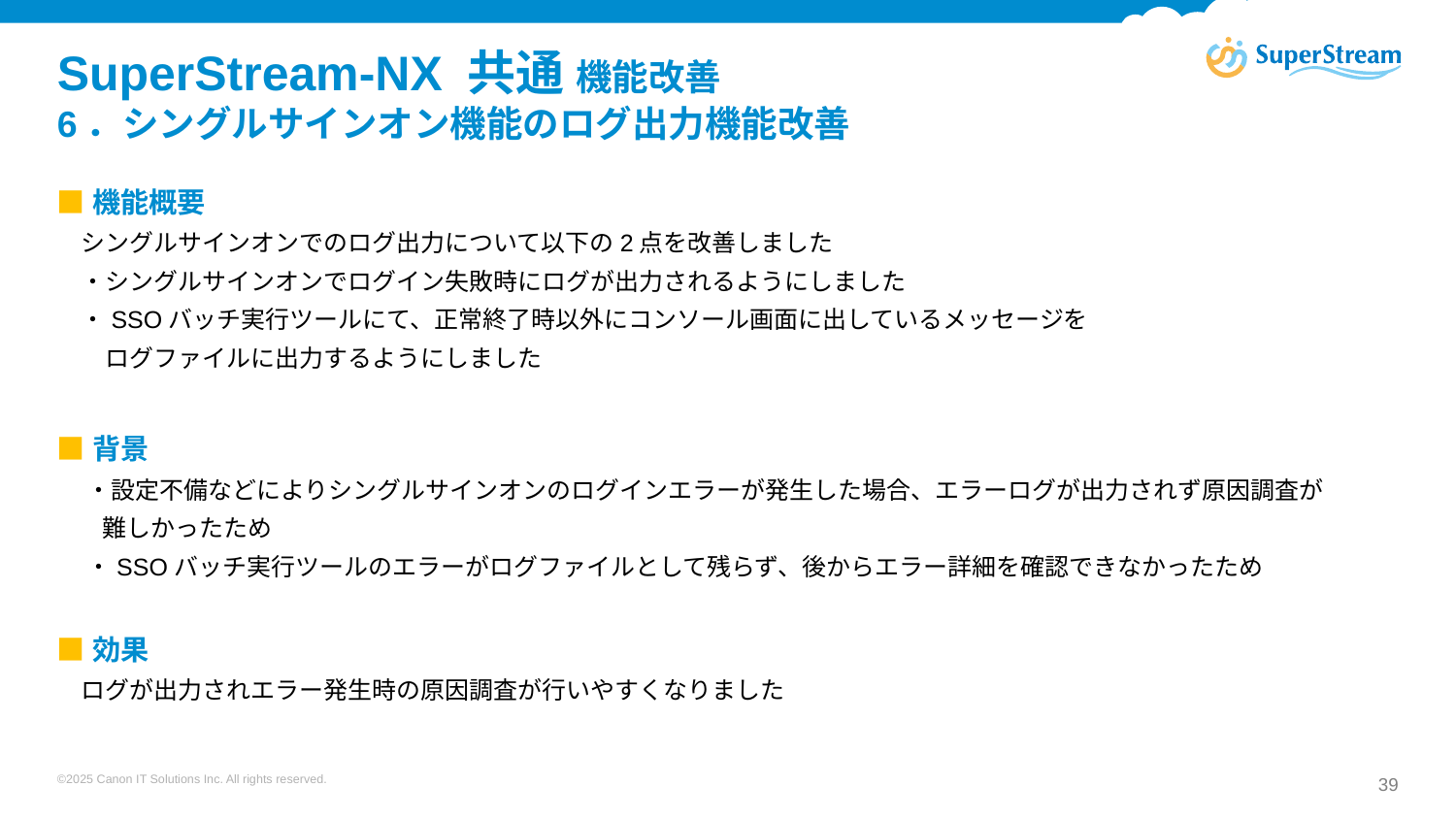

# SuperStream-NX 共通 機能改善　 6．シングルサインオン機能のログ出力機能改善
■機能概要
　シングルサインオンでのログ出力について以下の2点を改善しました
　・シングルサインオンでログイン失敗時にログが出力されるようにしました
　・SSOバッチ実行ツールにて、正常終了時以外にコンソール画面に出しているメッセージを
　　ログファイルに出力するようにしました
■背景
　 ・設定不備などによりシングルサインオンのログインエラーが発生した場合、エラーログが出力されず原因調査が
　    難しかったため
　 ・SSOバッチ実行ツールのエラーがログファイルとして残らず、後からエラー詳細を確認できなかったため
■効果
　ログが出力されエラー発生時の原因調査が行いやすくなりました

©2025 Canon IT Solutions Inc. All rights reserved.
39